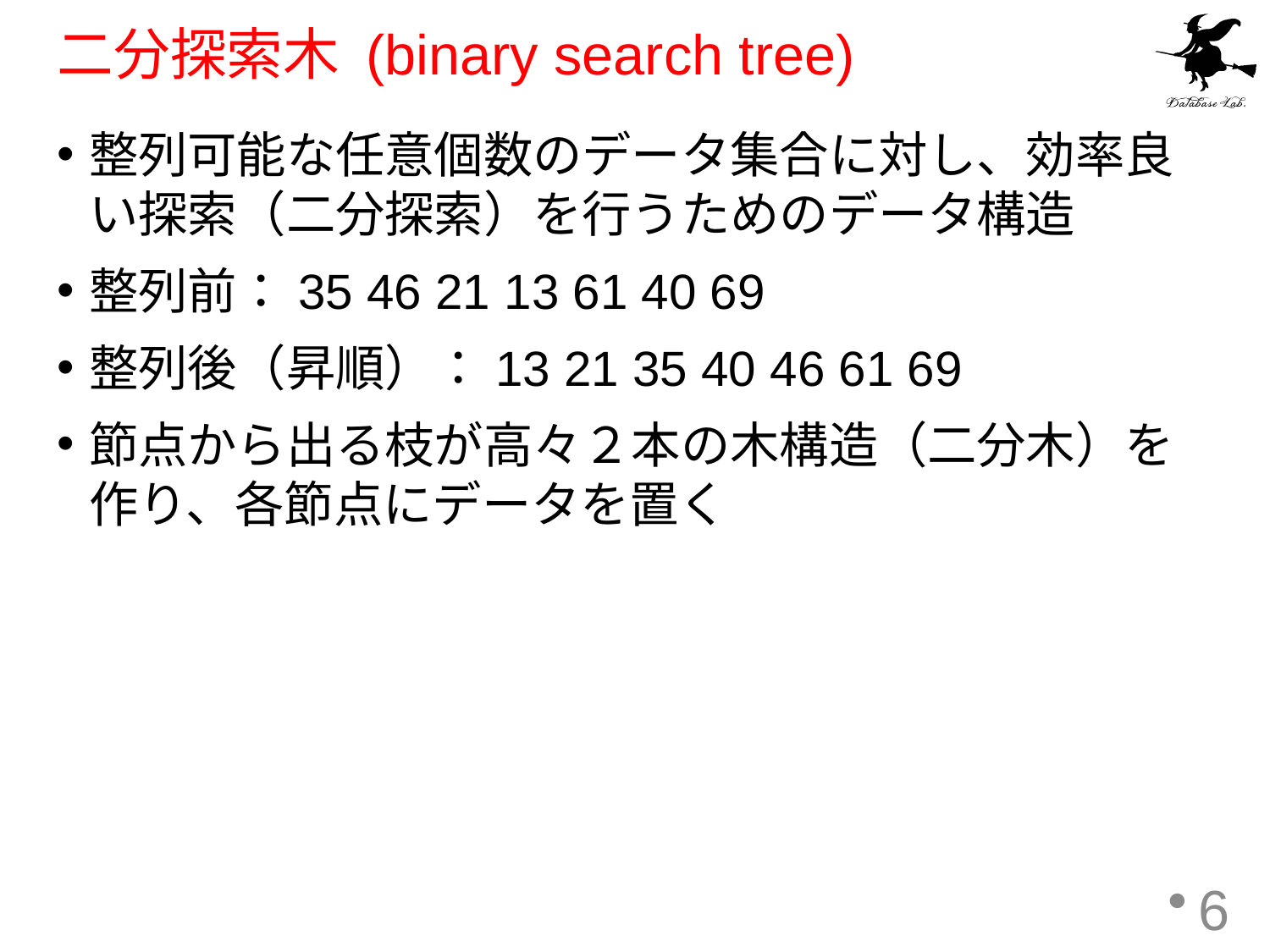

# 二分探索木 (binary search tree)
整列可能な任意個数のデータ集合に対し、効率良い探索（二分探索）を行うためのデータ構造
整列前：35 46 21 13 61 40 69
整列後（昇順）：13 21 35 40 46 61 69
節点から出る枝が高々２本の木構造（二分木）を作り、各節点にデータを置く
6